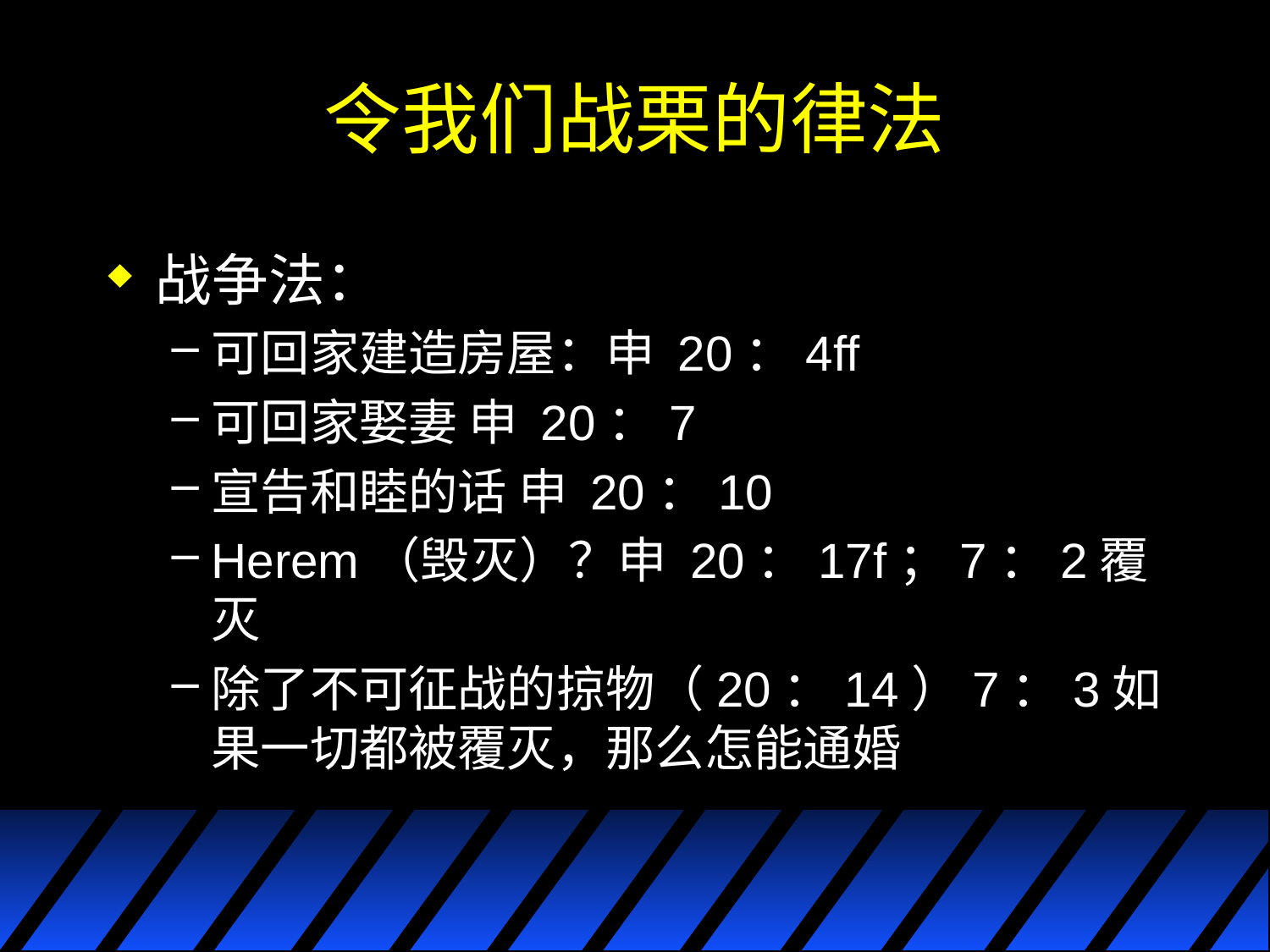

# 令我们战栗的律法
战争法：
可回家建造房屋：申 20：4ff
可回家娶妻 申 20：7
宣告和睦的话 申 20：10
Herem（毁灭）？申 20：17f；7：2覆灭
除了不可征战的掠物（20：14）7：3如果一切都被覆灭，那么怎能通婚